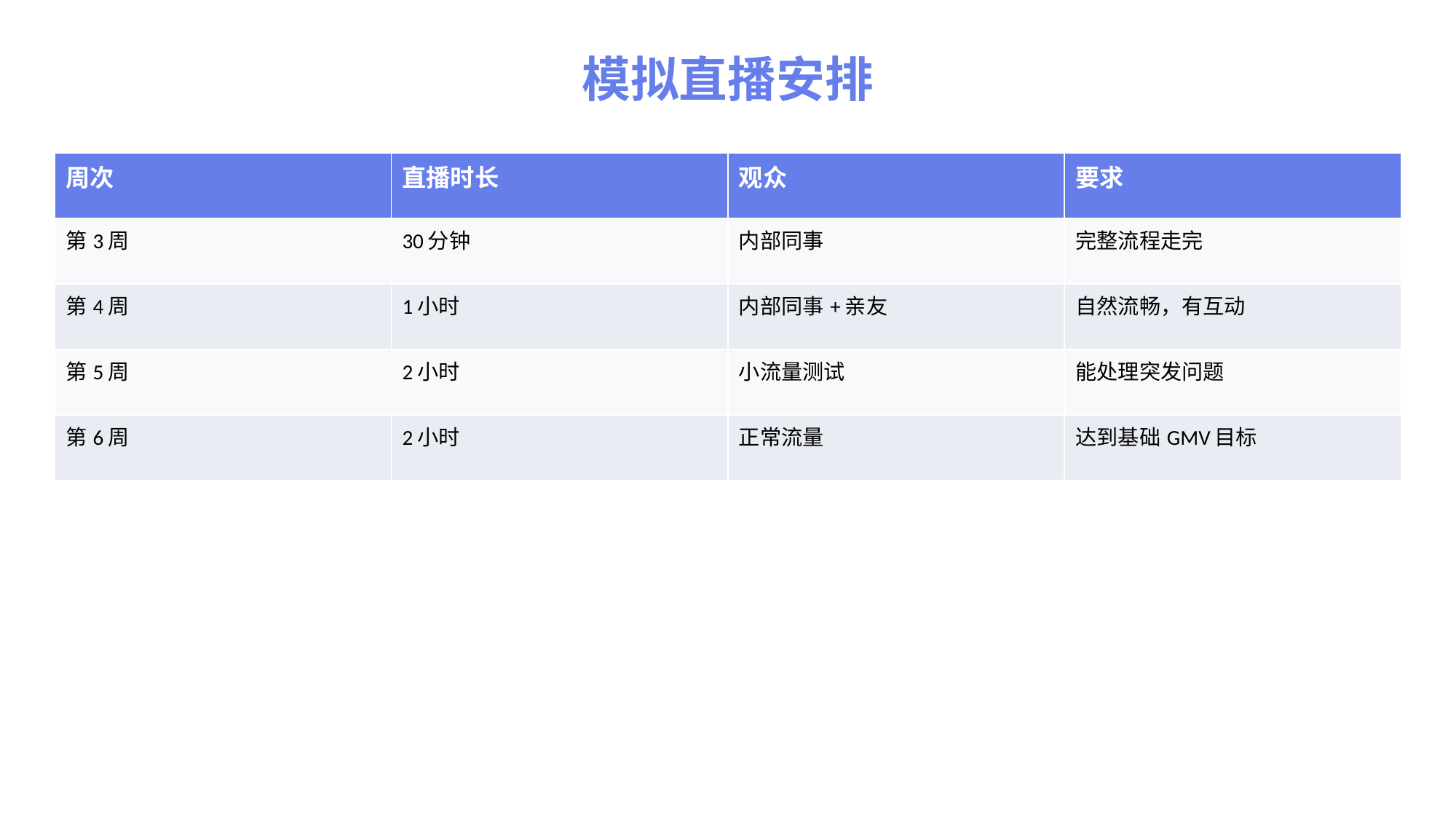

模拟直播安排
| 周次 | 直播时长 | 观众 | 要求 |
| --- | --- | --- | --- |
| 第3周 | 30分钟 | 内部同事 | 完整流程走完 |
| 第4周 | 1小时 | 内部同事+亲友 | 自然流畅，有互动 |
| 第5周 | 2小时 | 小流量测试 | 能处理突发问题 |
| 第6周 | 2小时 | 正常流量 | 达到基础GMV目标 |